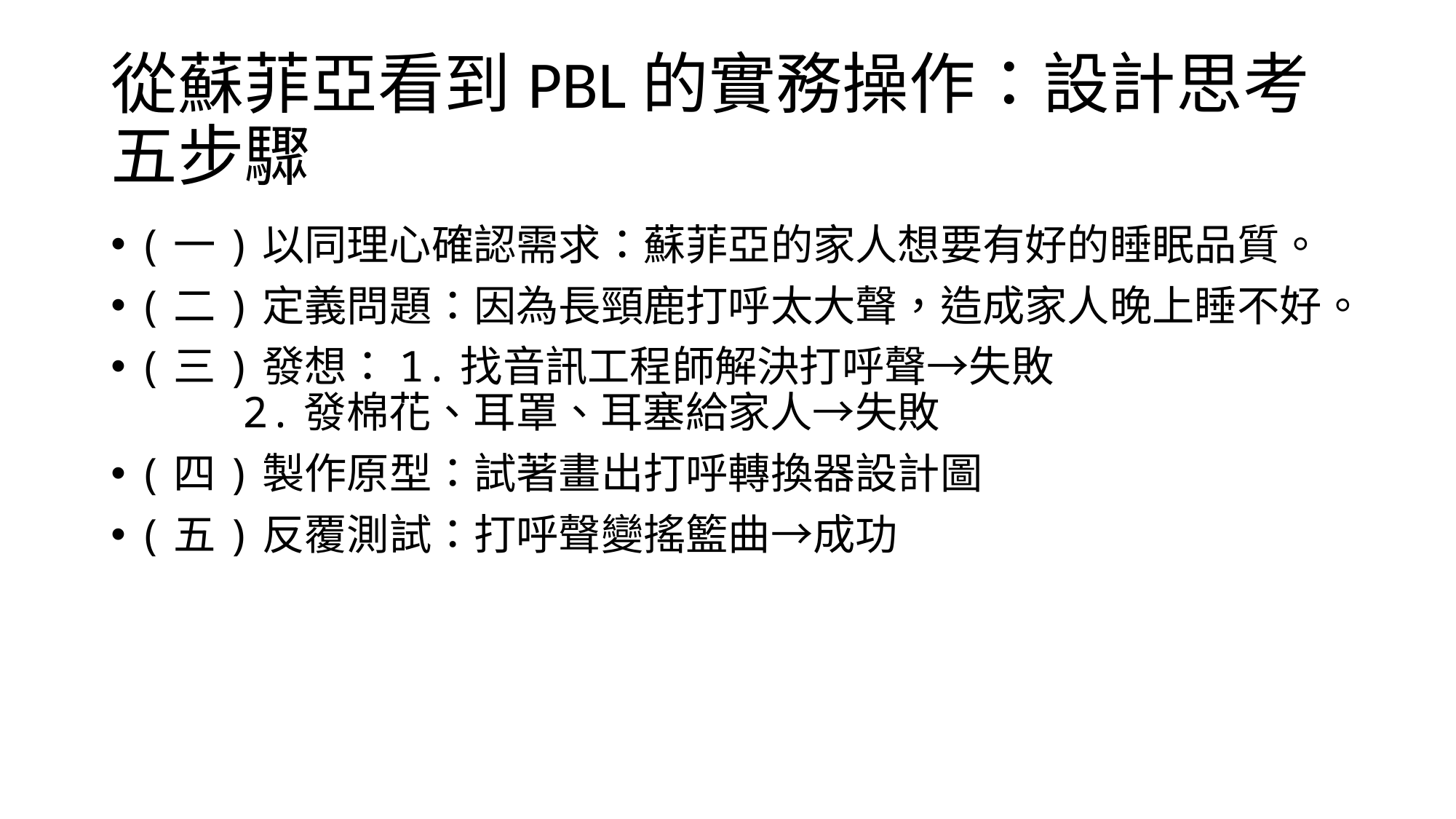

# 從蘇菲亞看到PBL的實務操作：設計思考五步驟
(一)以同理心確認需求：蘇菲亞的家人想要有好的睡眠品質。
(二)定義問題：因為長頸鹿打呼太大聲，造成家人晚上睡不好。
(三)發想：1.找音訊工程師解決打呼聲→失敗
          2.發棉花、耳罩、耳塞給家人→失敗
(四)製作原型：試著畫出打呼轉換器設計圖
(五)反覆測試：打呼聲變搖籃曲→成功